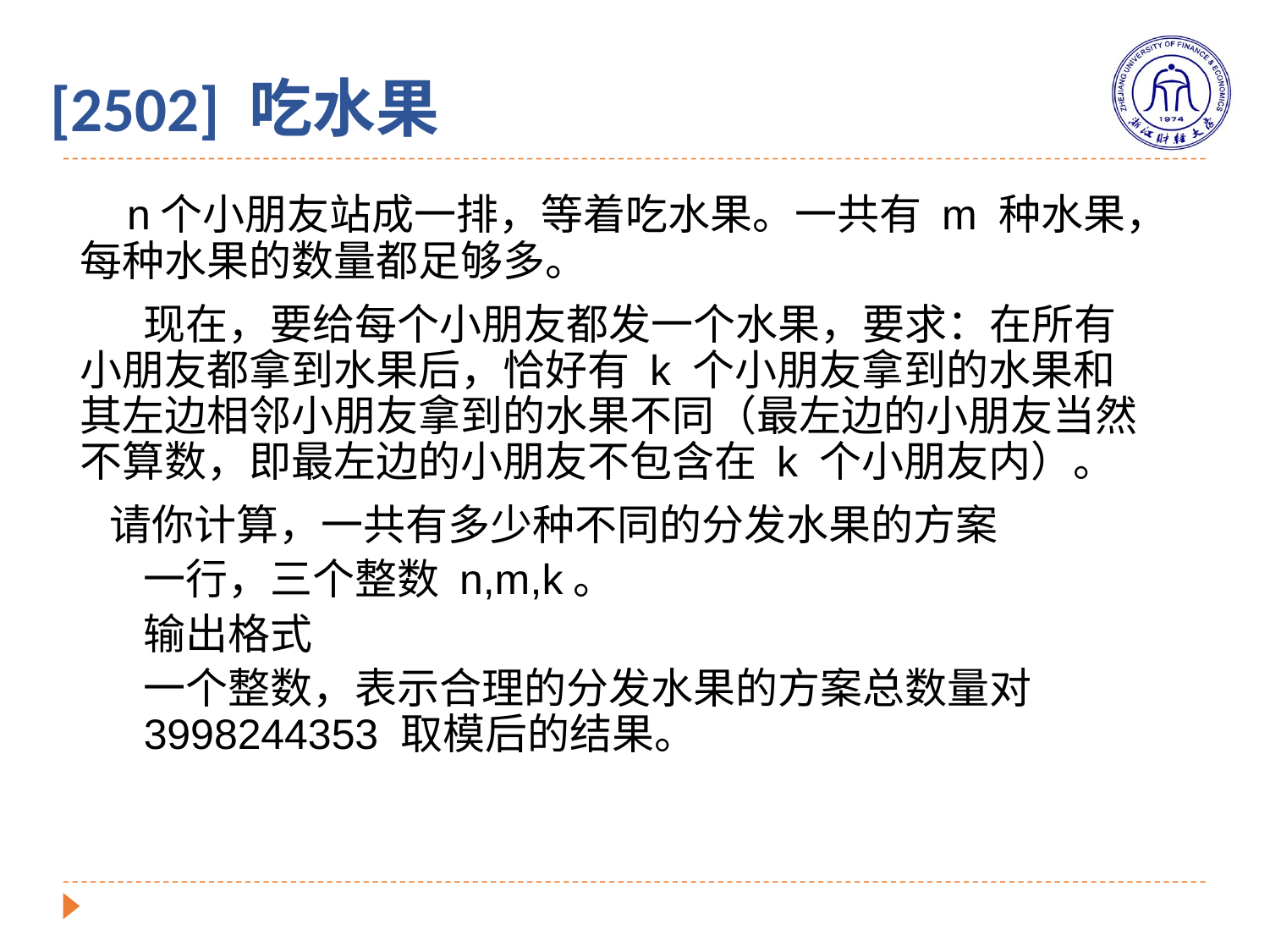

# [2502] 吃水果
    n个小朋友站成一排，等着吃水果。一共有 m 种水果，每种水果的数量都足够多。
现在，要给每个小朋友都发一个水果，要求：在所有小朋友都拿到水果后，恰好有 k 个小朋友拿到的水果和其左边相邻小朋友拿到的水果不同（最左边的小朋友当然不算数，即最左边的小朋友不包含在 k 个小朋友内）。
  请你计算，一共有多少种不同的分发水果的方案
一行，三个整数 n,m,k。
输出格式
一个整数，表示合理的分发水果的方案总数量对 3998244353 取模后的结果。